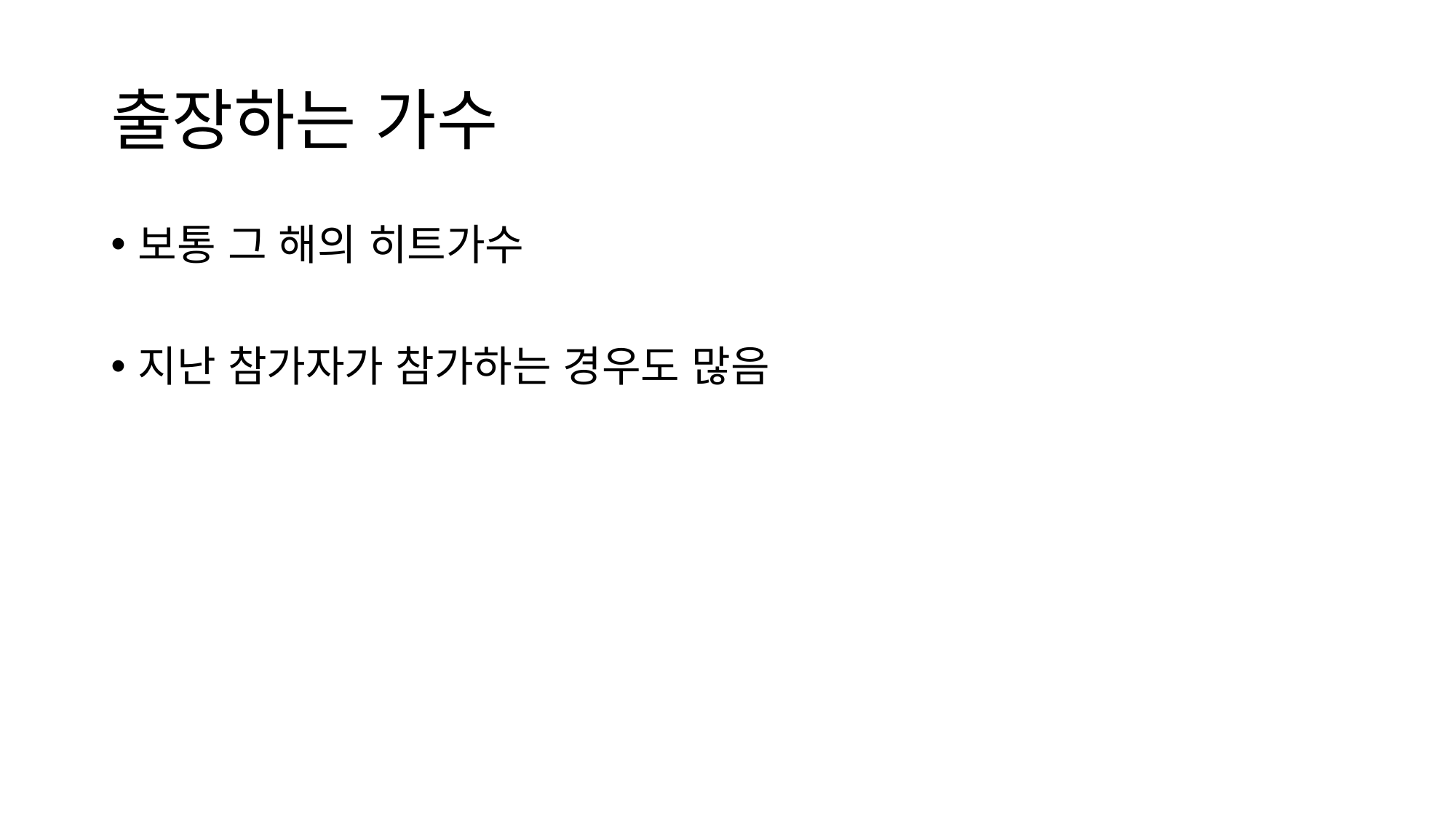

# 출장하는 가수
보통 그 해의 히트가수

지난 참가자가 참가하는 경우도 많음